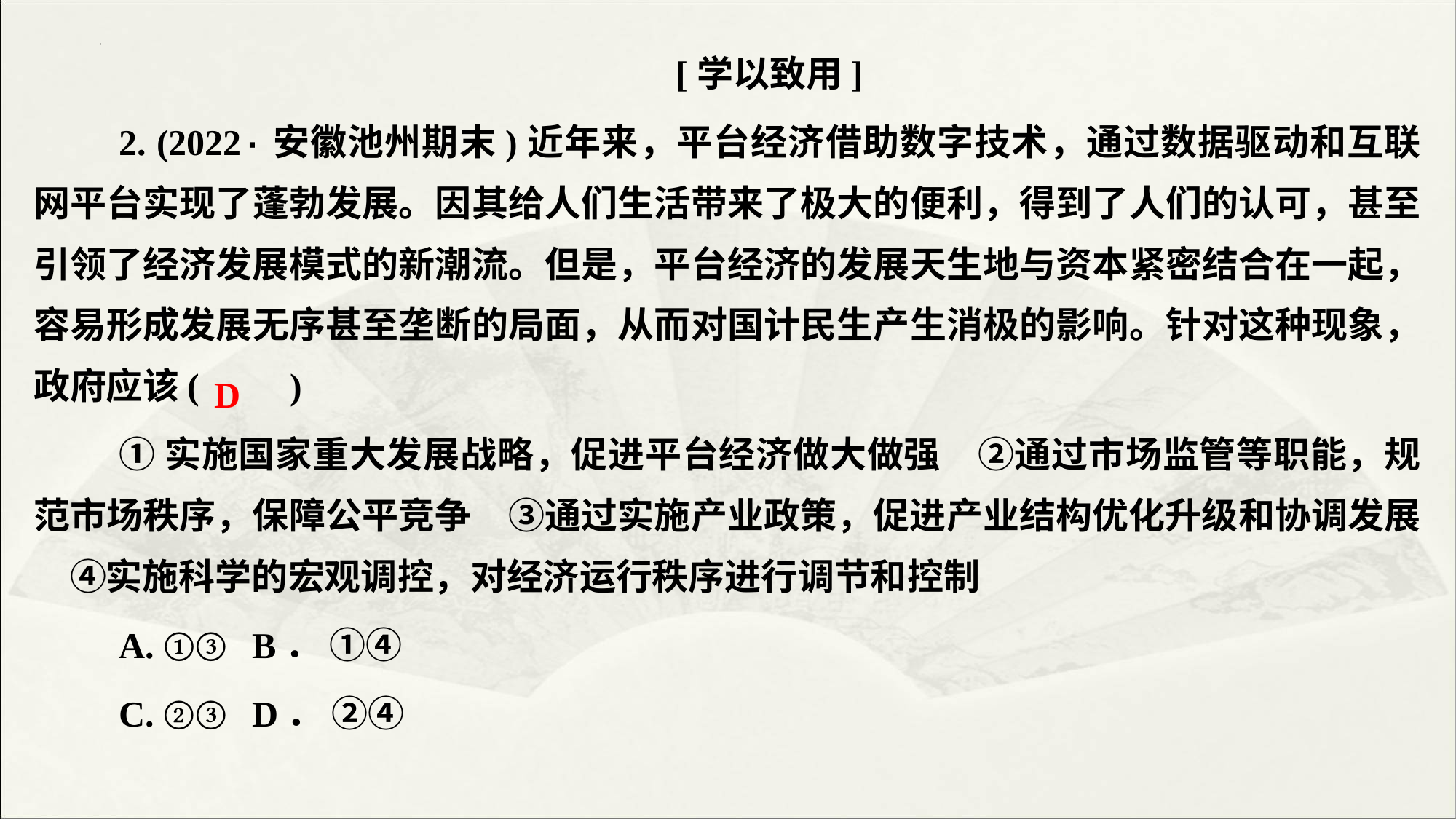

[学以致用]
2. (2022·安徽池州期末)近年来，平台经济借助数字技术，通过数据驱动和互联网平台实现了蓬勃发展。因其给人们生活带来了极大的便利，得到了人们的认可，甚至引领了经济发展模式的新潮流。但是，平台经济的发展天生地与资本紧密结合在一起，容易形成发展无序甚至垄断的局面，从而对国计民生产生消极的影响。针对这种现象，政府应该(　　)
①实施国家重大发展战略，促进平台经济做大做强　②通过市场监管等职能，规范市场秩序，保障公平竞争　③通过实施产业政策，促进产业结构优化升级和协调发展　④实施科学的宏观调控，对经济运行秩序进行调节和控制
A. ①③ 	B． ①④
C. ②③ 	D． ②④
D